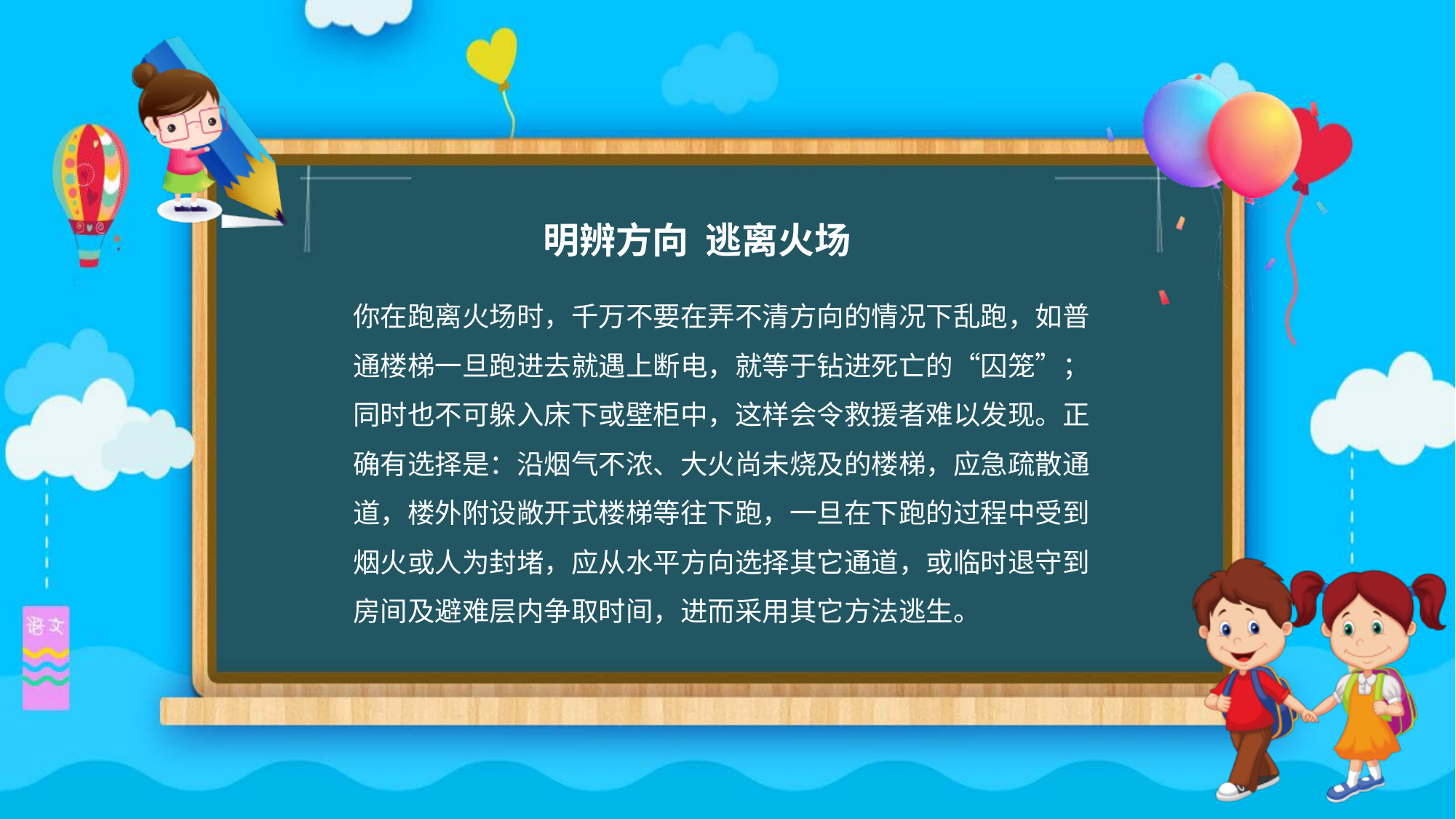

明辨方向  逃离火场
你在跑离火场时，千万不要在弄不清方向的情况下乱跑，如普通楼梯一旦跑进去就遇上断电，就等于钻进死亡的“囚笼”；同时也不可躲入床下或壁柜中，这样会令救援者难以发现。正确有选择是：沿烟气不浓、大火尚未烧及的楼梯，应急疏散通道，楼外附设敞开式楼梯等往下跑，一旦在下跑的过程中受到烟火或人为封堵，应从水平方向选择其它通道，或临时退守到房间及避难层内争取时间，进而采用其它方法逃生。